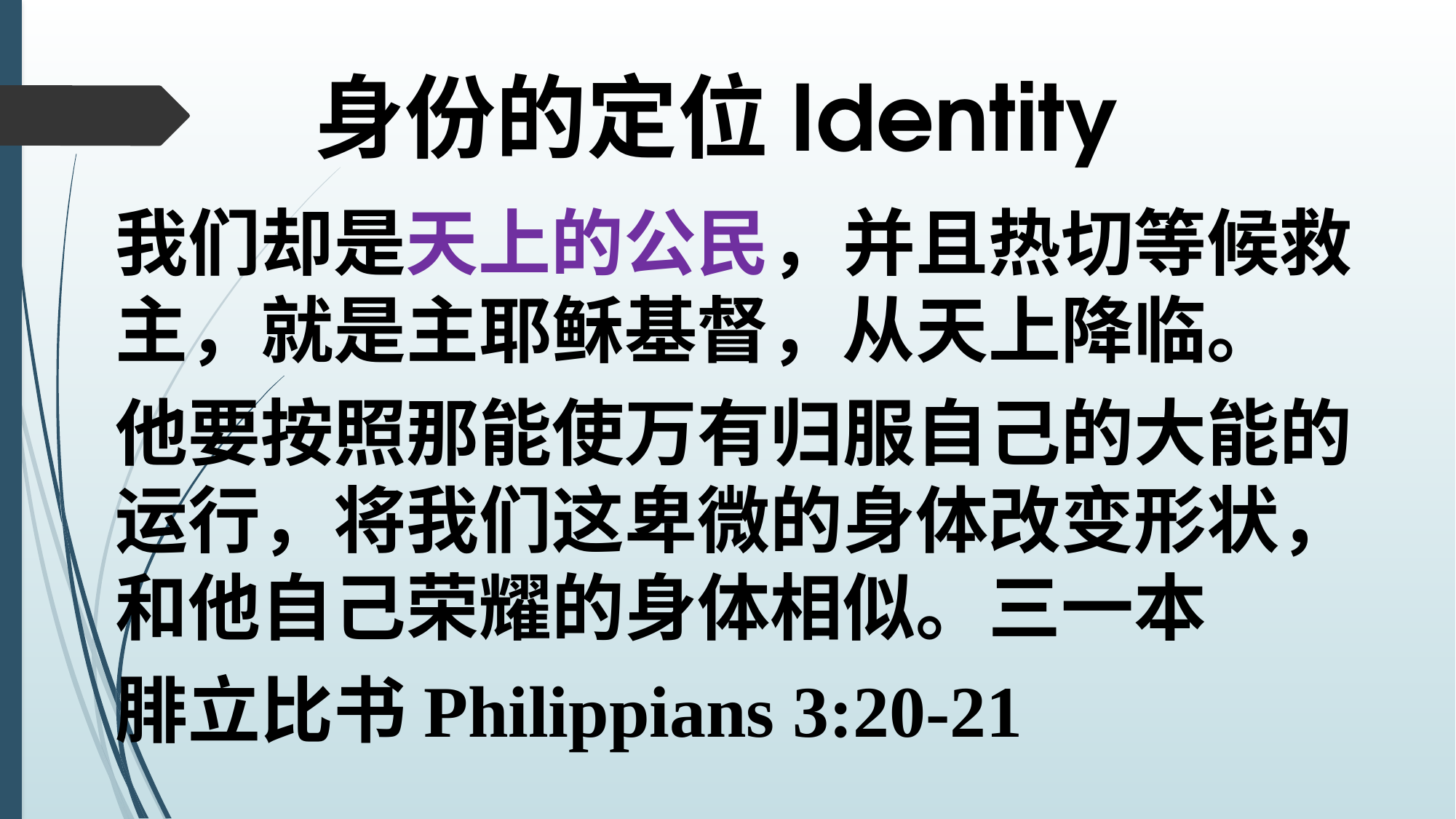

# 身份的定位Identity
我们却是天上的公民，并且热切等候救主，就是主耶稣基督，从天上降临。
他要按照那能使万有归服自己的大能的运行，将我们这卑微的身体改变形状，和他自己荣耀的身体相似。三一本
腓立比书Philippians 3:20-21